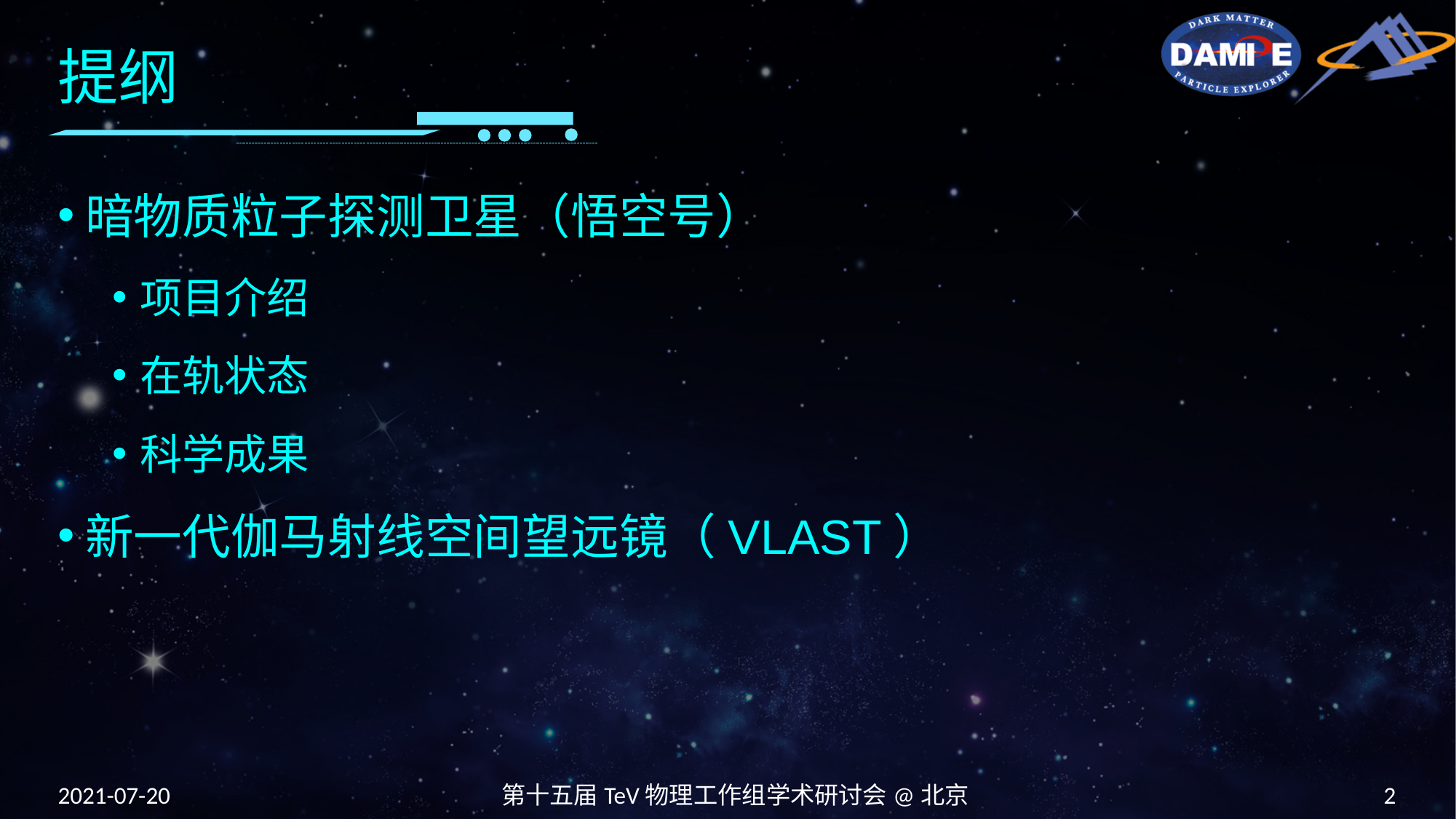

# 提纲
暗物质粒子探测卫星（悟空号）
项目介绍
在轨状态
科学成果
新一代伽马射线空间望远镜（VLAST）
2021-07-20
第十五届TeV物理工作组学术研讨会@北京
2